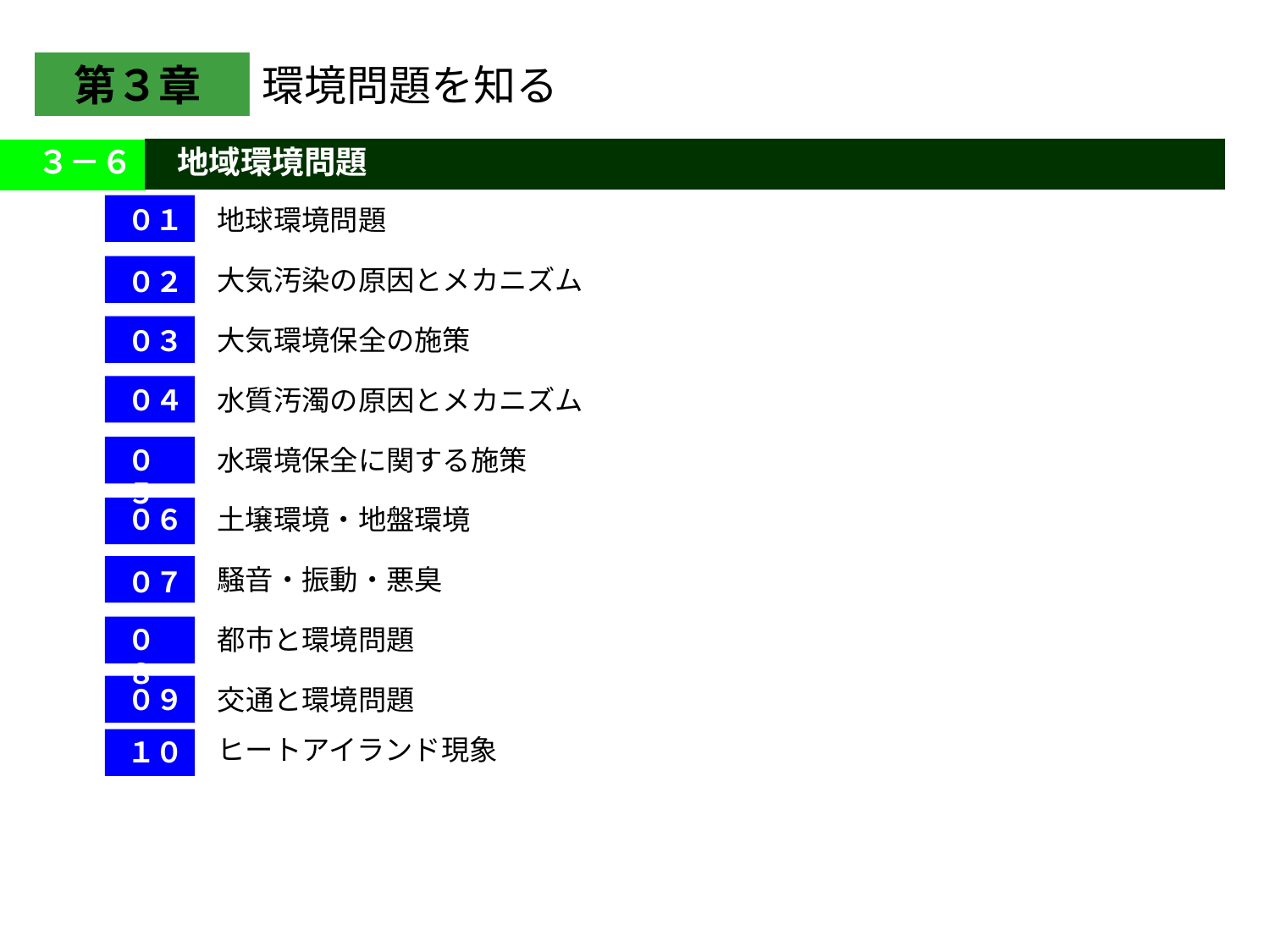

第３章
環境問題を知る
３－６
地域環境問題

０１
地球環境問題

大気汚染の原因とメカニズム
０２

大気環境保全の施策
０３

水質汚濁の原因とメカニズム
０４
０５
水環境保全に関する施策

０６
土壌環境・地盤環境

騒音・振動・悪臭
０７
０８
都市と環境問題

０９
交通と環境問題
ヒートアイランド現象
１０